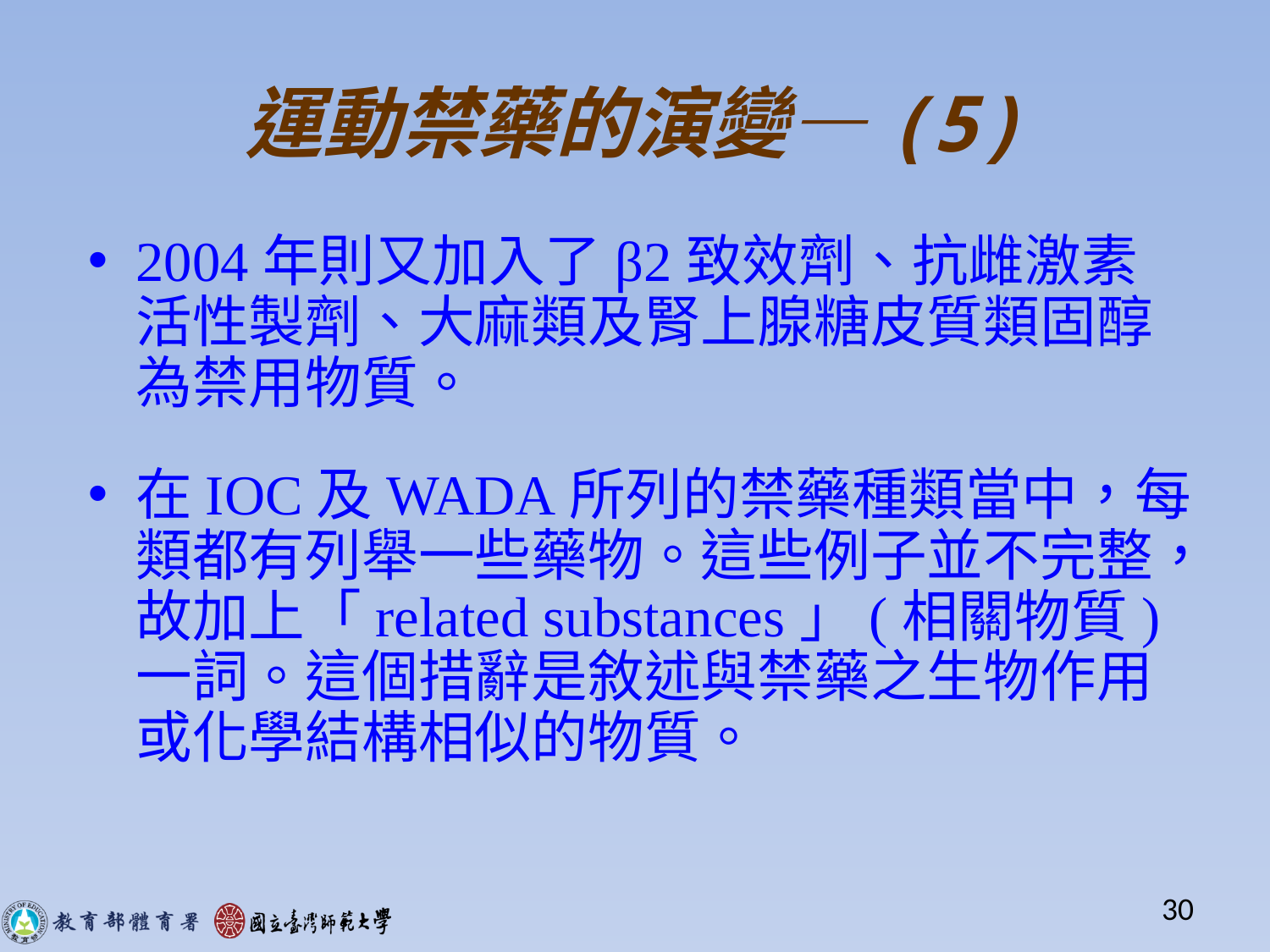

# 運動禁藥的演變—(5)
2004年則又加入了β2致效劑、抗雌激素活性製劑、大麻類及腎上腺糖皮質類固醇 為禁用物質。

在IOC及WADA所列的禁藥種類當中，每類都有列舉一些藥物。這些例子並不完整，故加上「related substances」(相關物質) 一詞。這個措辭是敘述與禁藥之生物作用或化學結構相似的物質。
30